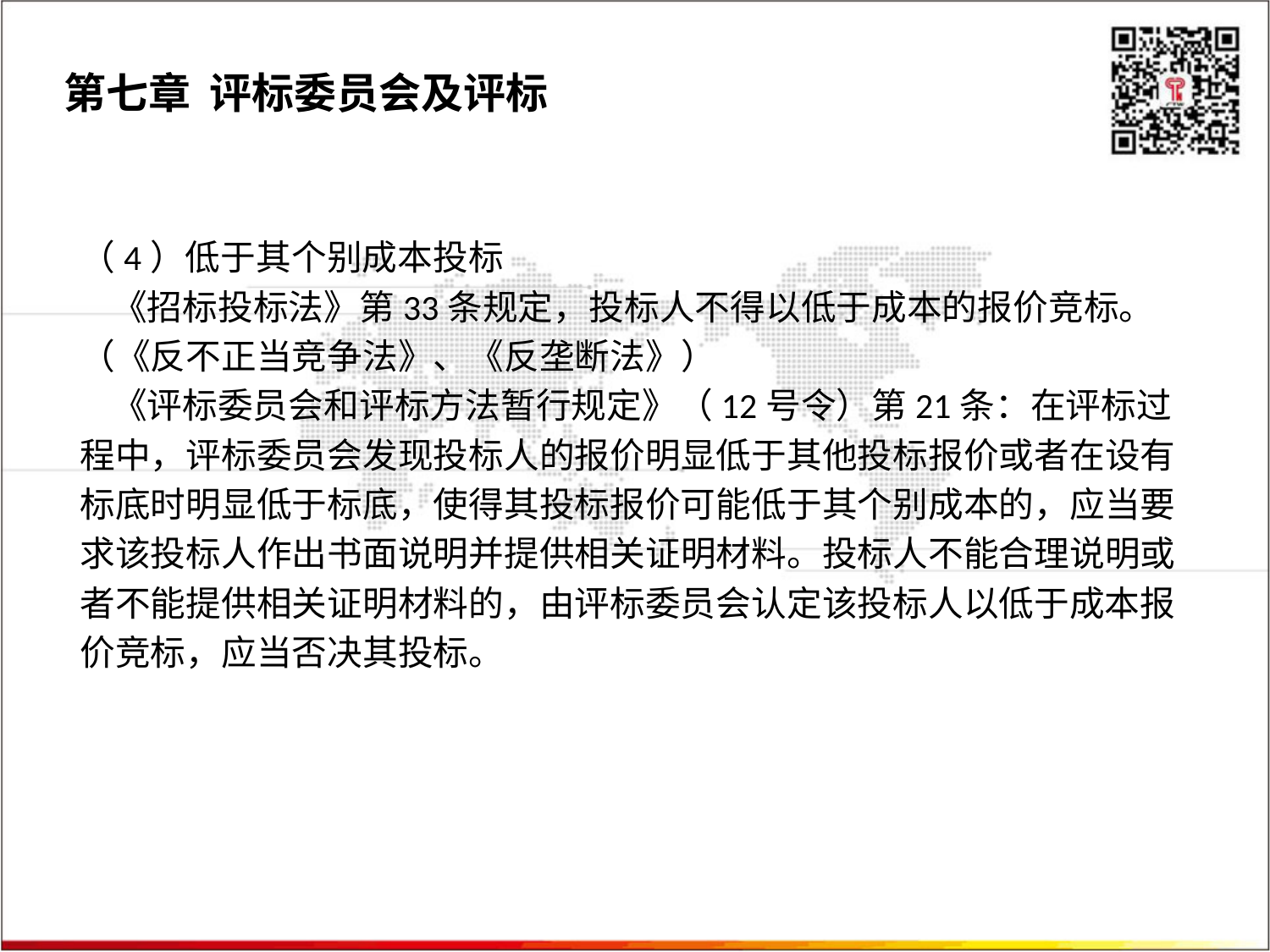

第七章  评标委员会及评标
（4）低于其个别成本投标
   《招标投标法》第33条规定，投标人不得以低于成本的报价竞标。（《反不正当竞争法》、《反垄断法》）
   《评标委员会和评标方法暂行规定》（12号令）第21条：在评标过程中，评标委员会发现投标人的报价明显低于其他投标报价或者在设有标底时明显低于标底，使得其投标报价可能低于其个别成本的，应当要求该投标人作出书面说明并提供相关证明材料。投标人不能合理说明或者不能提供相关证明材料的，由评标委员会认定该投标人以低于成本报价竞标，应当否决其投标。